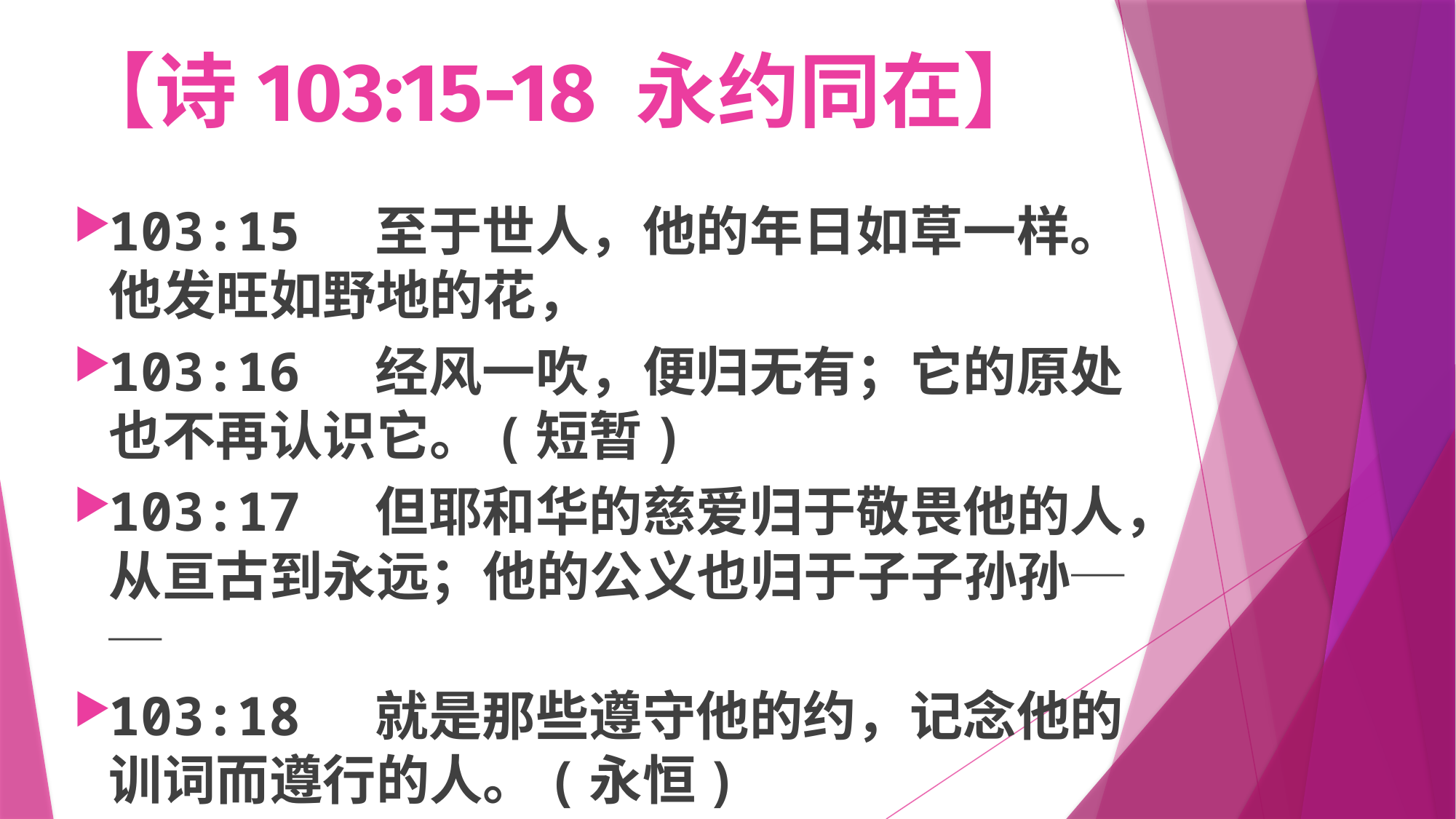

# 【诗103:15-18 永约同在】
103:15  至于世人，他的年日如草一样。他发旺如野地的花，
103:16  经风一吹，便归无有；它的原处也不再认识它。(短暂)
103:17  但耶和华的慈爱归于敬畏他的人，从亘古到永远；他的公义也归于子子孙孙──
103:18  就是那些遵守他的约，记念他的训词而遵行的人。(永恒)